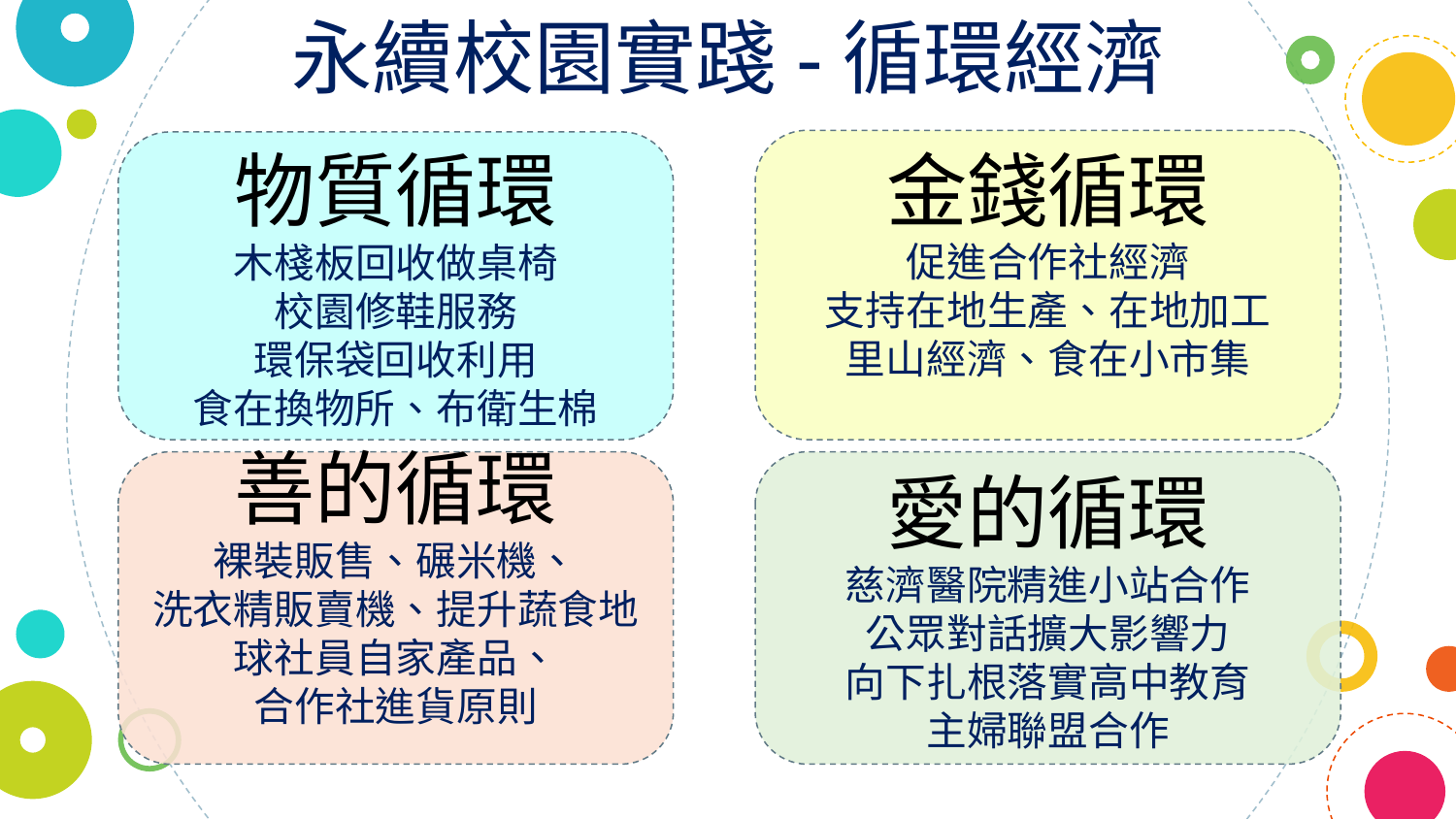

永續校園實踐-循環經濟
金錢循環
促進合作社經濟
支持在地生產、在地加工
里山經濟、食在小市集

物質循環
木棧板回收做桌椅
校園修鞋服務
環保袋回收利用
食在換物所、布衛生棉
善的循環
裸裝販售、碾米機、
洗衣精販賣機、提升蔬食地球社員自家產品、
合作社進貨原則

愛的循環
慈濟醫院精進小站合作
公眾對話擴大影響力
向下扎根落實高中教育
主婦聯盟合作